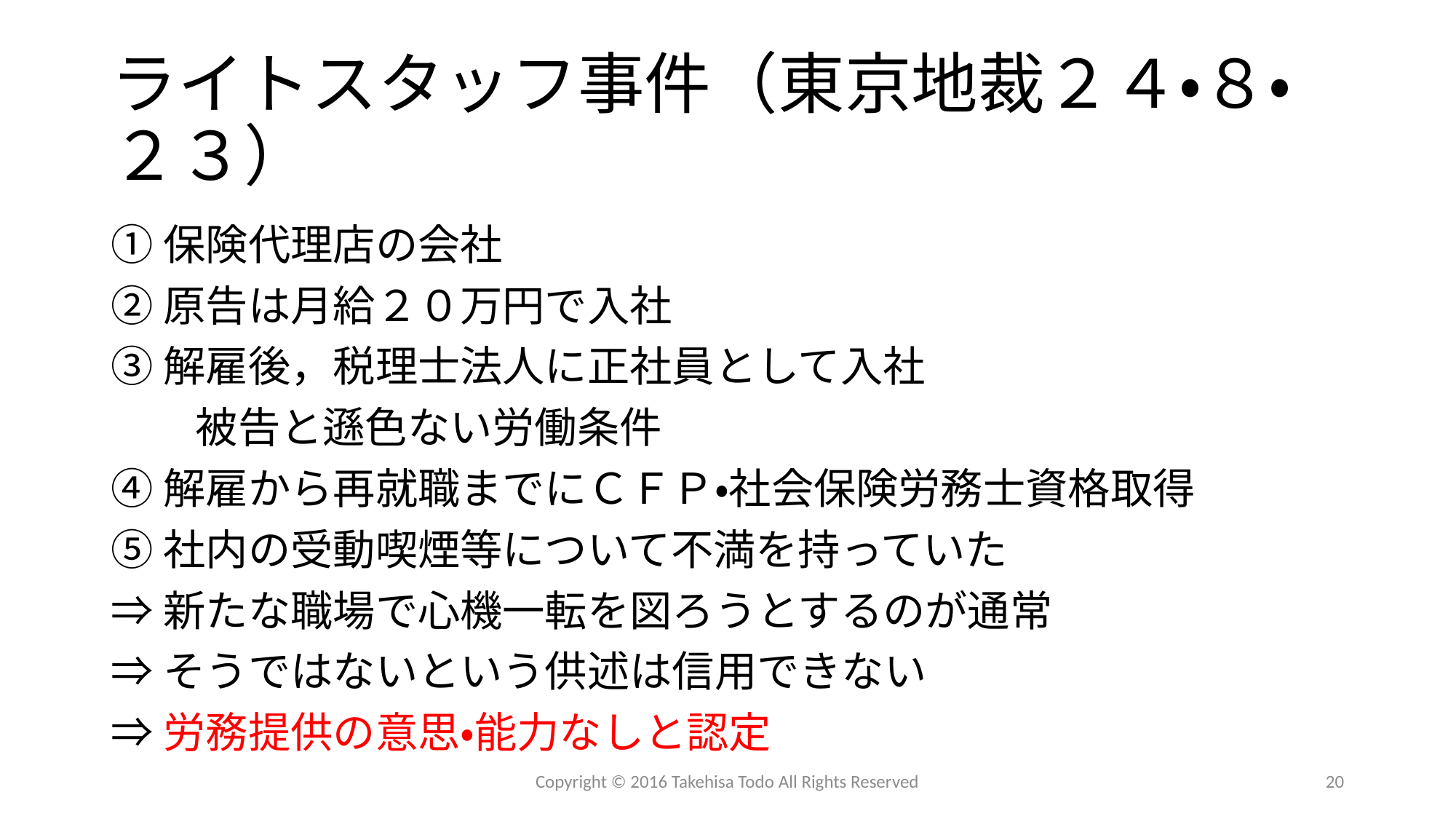

# ライトスタッフ事件（東京地裁２４・８・２３）
①保険代理店の会社
②原告は月給２０万円で入社
③解雇後，税理士法人に正社員として入社
　　被告と遜色ない労働条件
④解雇から再就職までにＣＦＰ・社会保険労務士資格取得
⑤社内の受動喫煙等について不満を持っていた
⇒新たな職場で心機一転を図ろうとするのが通常
⇒そうではないという供述は信用できない
⇒労務提供の意思・能力なしと認定
Copyright © 2016 Takehisa Todo All Rights Reserved
20